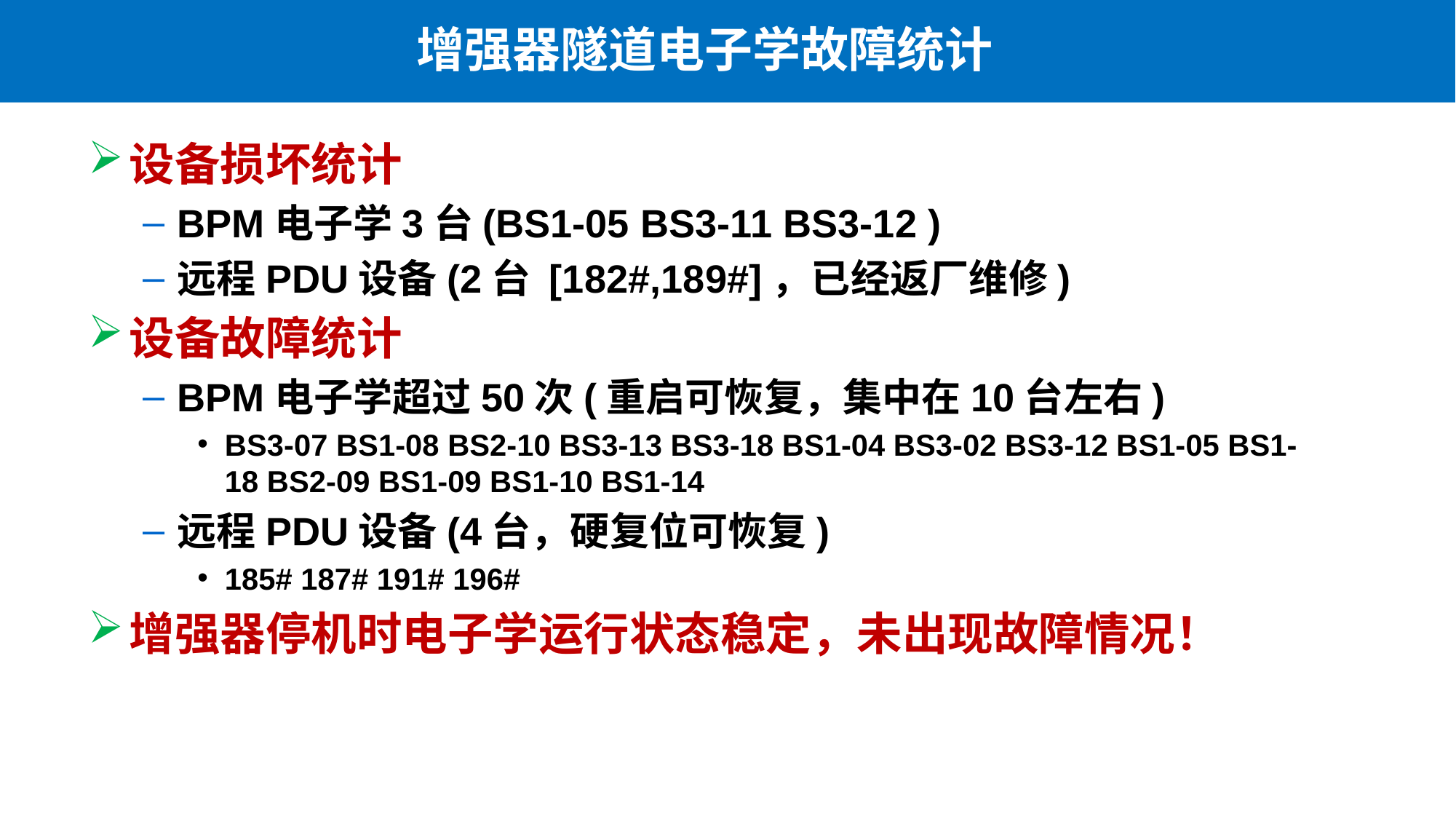

# 增强器隧道电子学故障统计
设备损坏统计
BPM电子学3台(BS1-05 BS3-11 BS3-12 )
远程PDU设备(2台 [182#,189#]，已经返厂维修)
设备故障统计
BPM电子学超过50次(重启可恢复，集中在10台左右)
BS3-07 BS1-08 BS2-10 BS3-13 BS3-18 BS1-04 BS3-02 BS3-12 BS1-05 BS1-18 BS2-09 BS1-09 BS1-10 BS1-14
远程PDU设备(4台，硬复位可恢复)
185# 187# 191# 196#
增强器停机时电子学运行状态稳定，未出现故障情况！